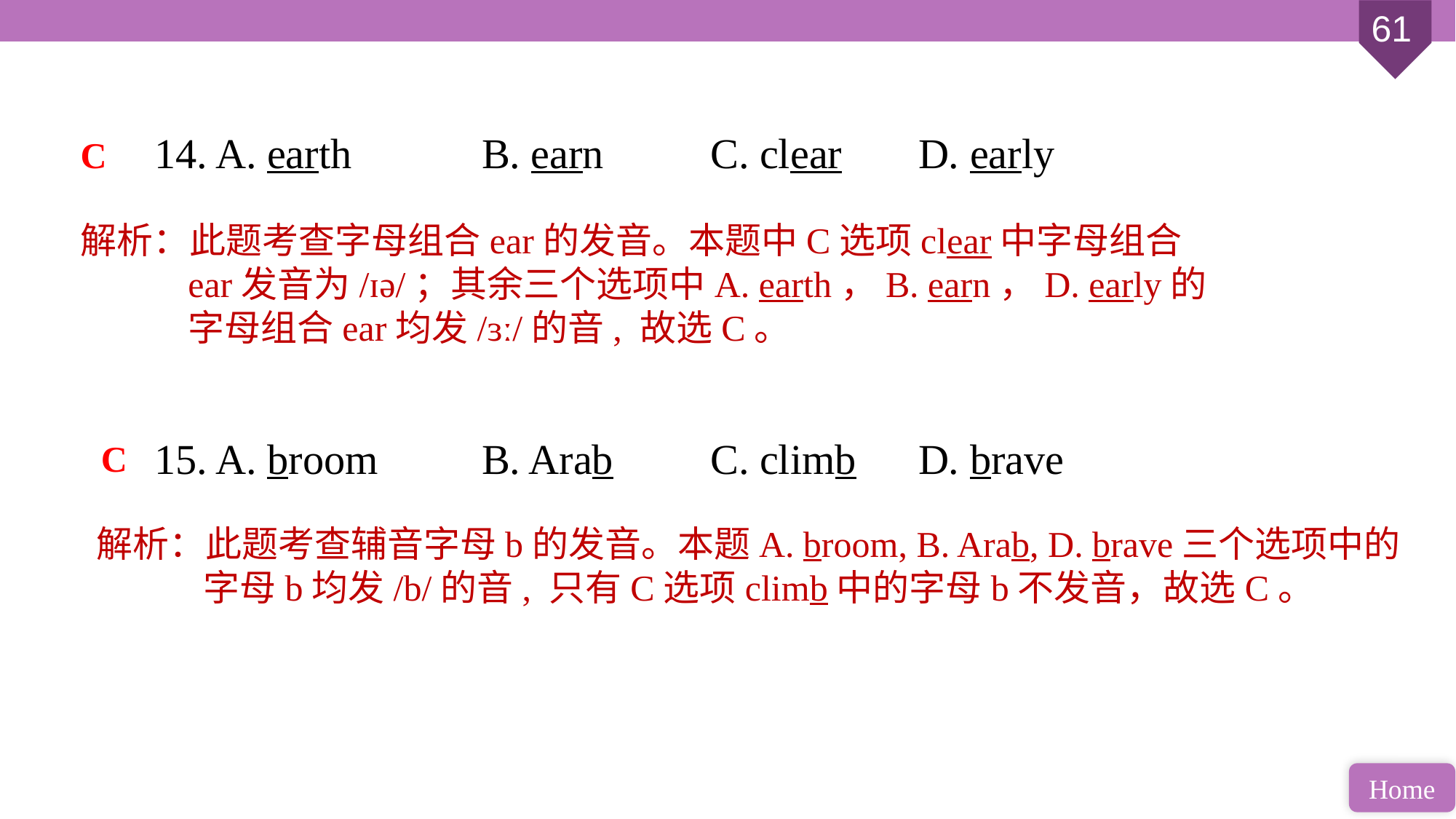

14. A. earth 		B. earn	 C. clear 	D. early

15. A. broom 	B. Arab	 C. climb 	D. brave
C
解析：此题考查字母组合ear的发音。本题中C选项clear中字母组合ear发音为/ɪə/；其余三个选项中A. earth，B. earn，D. early的字母组合ear均发/ɜː/的音, 故选C。
C
解析：此题考查辅音字母b的发音。本题A. broom, B. Arab, D. brave三个选项中的字母b均发/b/的音, 只有C选项climb中的字母b不发音，故选C。